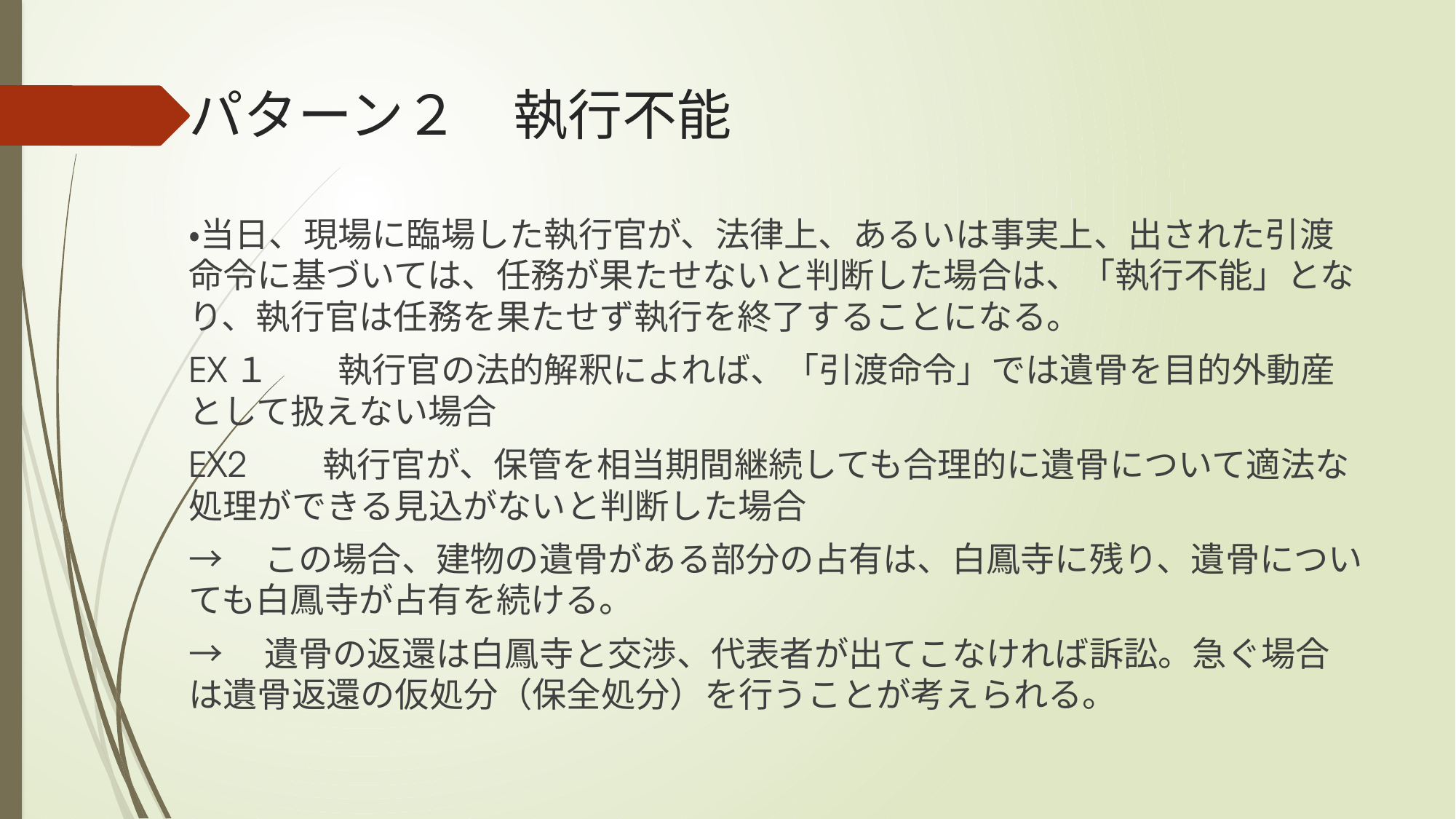

# パターン２　執行不能
・当日、現場に臨場した執行官が、法律上、あるいは事実上、出された引渡命令に基づいては、任務が果たせないと判断した場合は、「執行不能」となり、執行官は任務を果たせず執行を終了することになる。
EX１　　執行官の法的解釈によれば、「引渡命令」では遺骨を目的外動産として扱えない場合
EX2　　執行官が、保管を相当期間継続しても合理的に遺骨について適法な処理ができる見込がないと判断した場合
→　この場合、建物の遺骨がある部分の占有は、白鳳寺に残り、遺骨についても白鳳寺が占有を続ける。
→　遺骨の返還は白鳳寺と交渉、代表者が出てこなければ訴訟。急ぐ場合は遺骨返還の仮処分（保全処分）を行うことが考えられる。